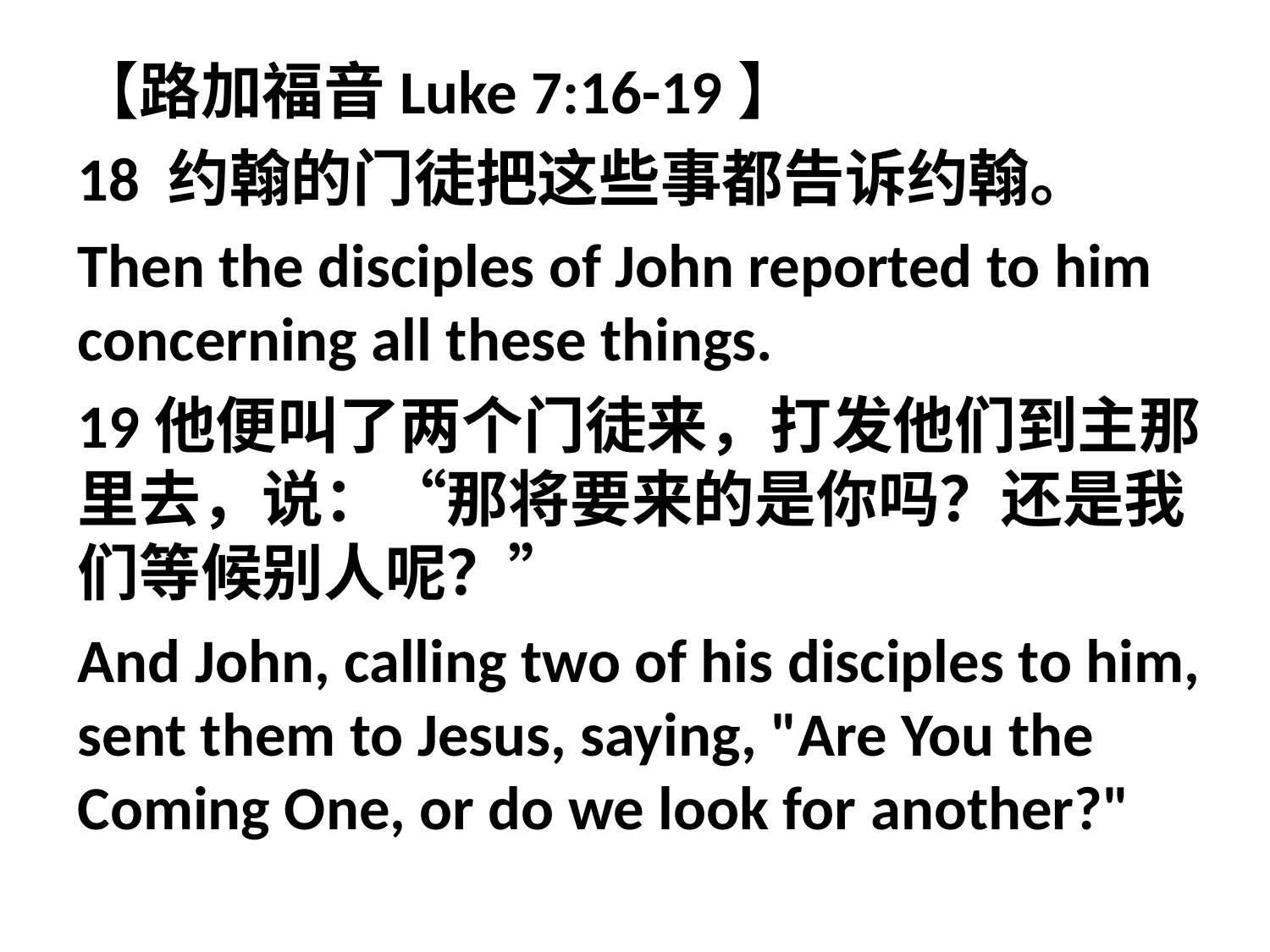

【路加福音Luke 7:16-19】
18 约翰的门徒把这些事都告诉约翰。
Then the disciples of John reported to him concerning all these things.
19他便叫了两个门徒来，打发他们到主那里去，说：“那将要来的是你吗？还是我们等候别人呢？”
And John, calling two of his disciples to him, sent them to Jesus, saying, "Are You the Coming One, or do we look for another?"